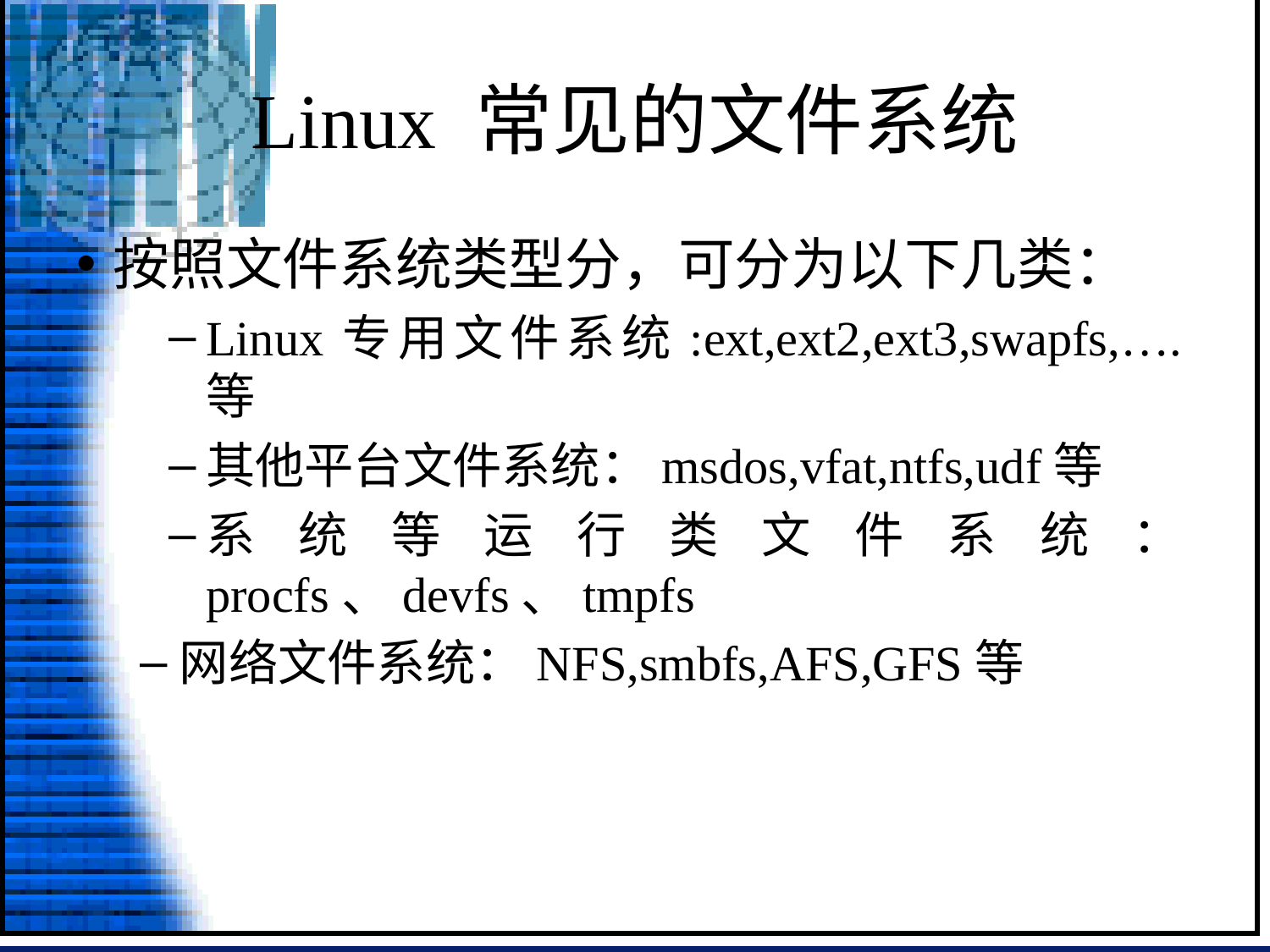

# Linux 常见的文件系统
按照文件系统类型分，可分为以下几类：
Linux专用文件系统:ext,ext2,ext3,swapfs,….等
其他平台文件系统：msdos,vfat,ntfs,udf等
系统等运行类文件系统：procfs、devfs、tmpfs
网络文件系统：NFS,smbfs,AFS,GFS等